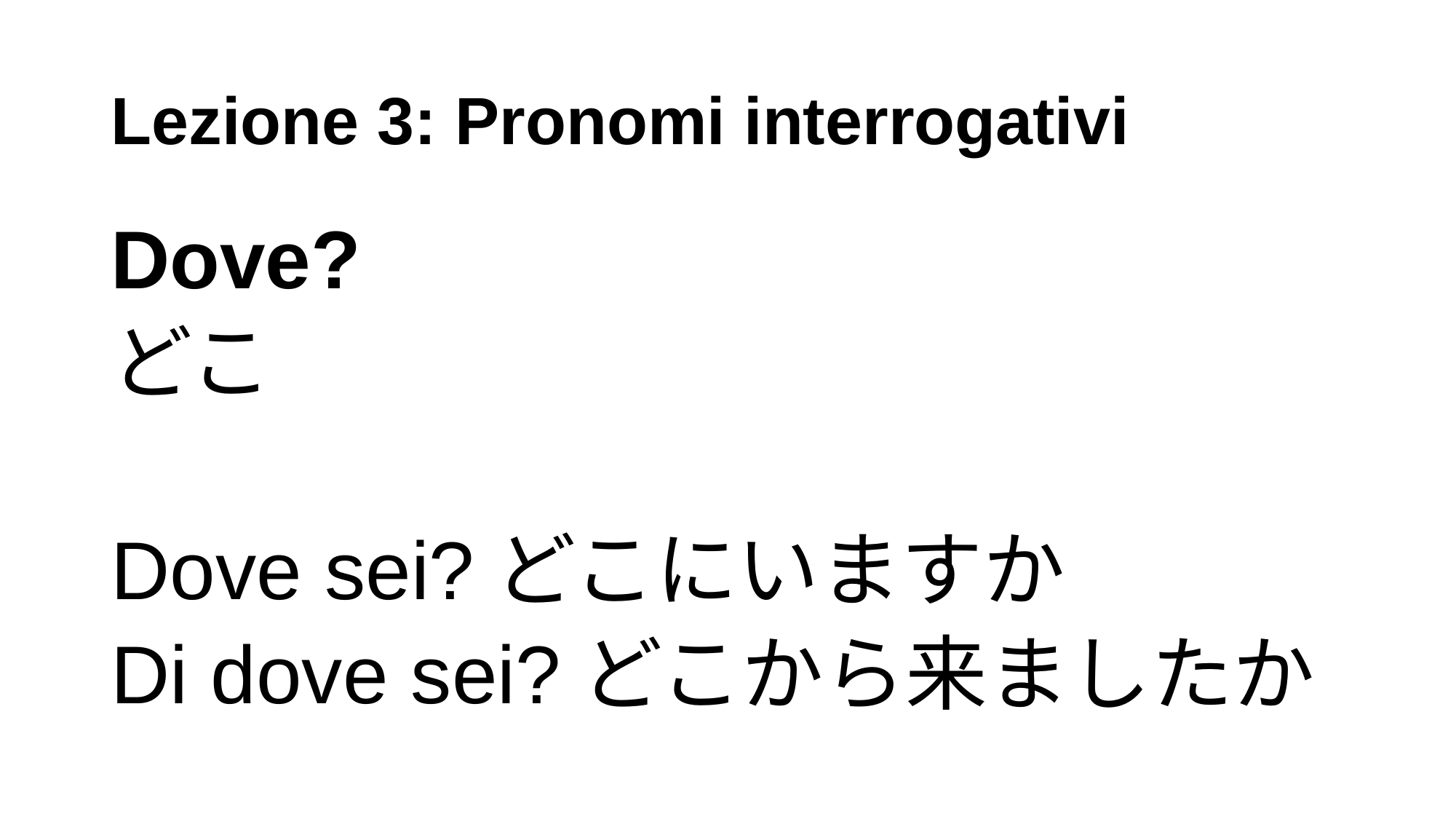

# Lezione 3: Pronomi interrogativi
Dove?
どこ

Dove sei?どこにいますか
Di dove sei?どこから来ましたか